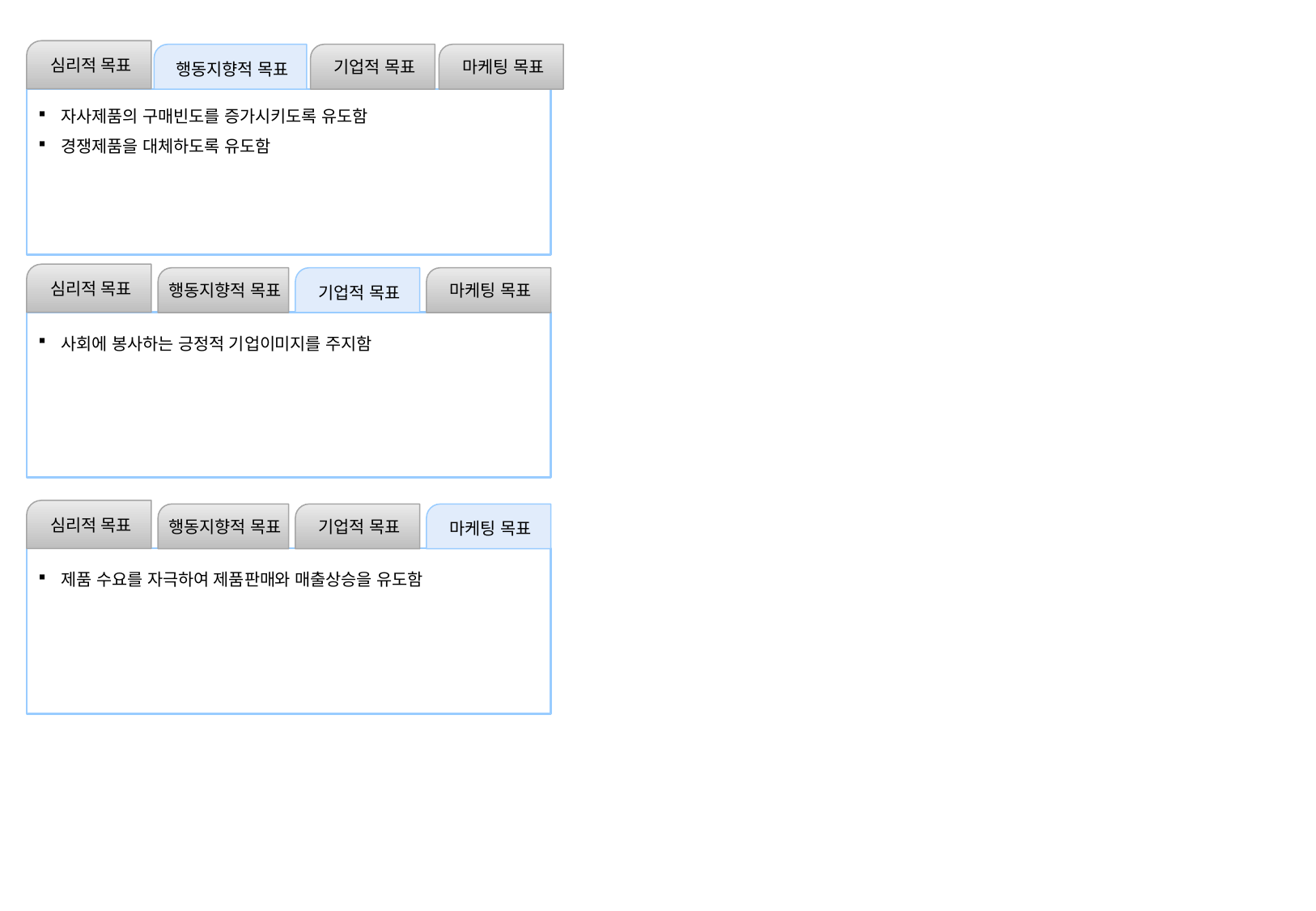

심리적 목표
행동지향적 목표
기업적 목표
마케팅 목표

자사제품의 구매빈도를 증가시키도록 유도함
경쟁제품을 대체하도록 유도함
심리적 목표
행동지향적 목표
기업적 목표
마케팅 목표

사회에 봉사하는 긍정적 기업이미지를 주지함
심리적 목표
행동지향적 목표
기업적 목표
마케팅 목표

제품 수요를 자극하여 제품판매와 매출상승을 유도함